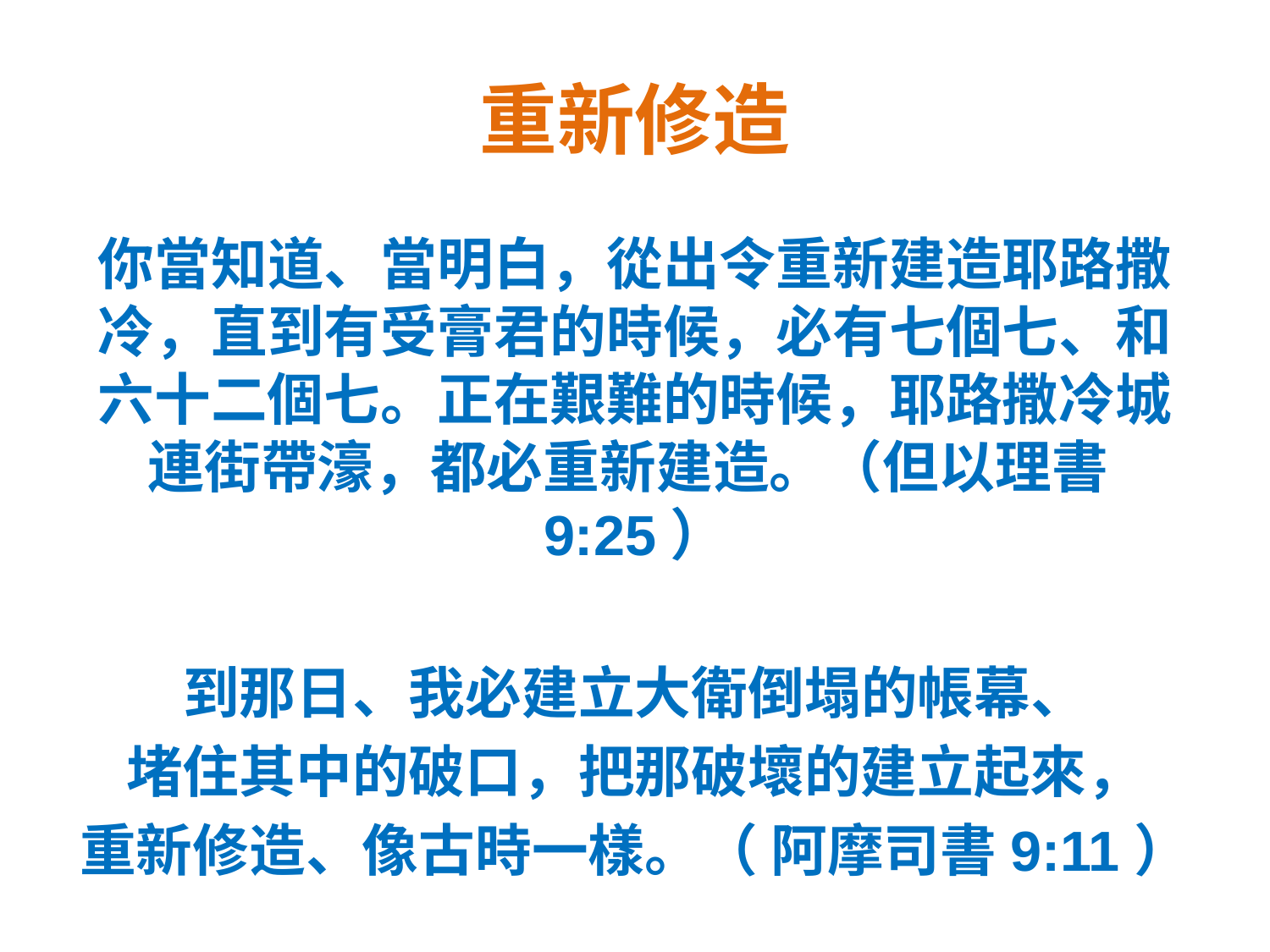

# 重新修造
你當知道、當明白，從出令重新建造耶路撒冷，直到有受膏君的時候，必有七個七、和六十二個七。正在艱難的時候，耶路撒冷城連街帶濠，都必重新建造。（但以理書9:25）

到那日、我必建立大衛倒塌的帳幕、
堵住其中的破口，把那破壞的建立起來，
重新修造、像古時一樣。（ 阿摩司書9:11）